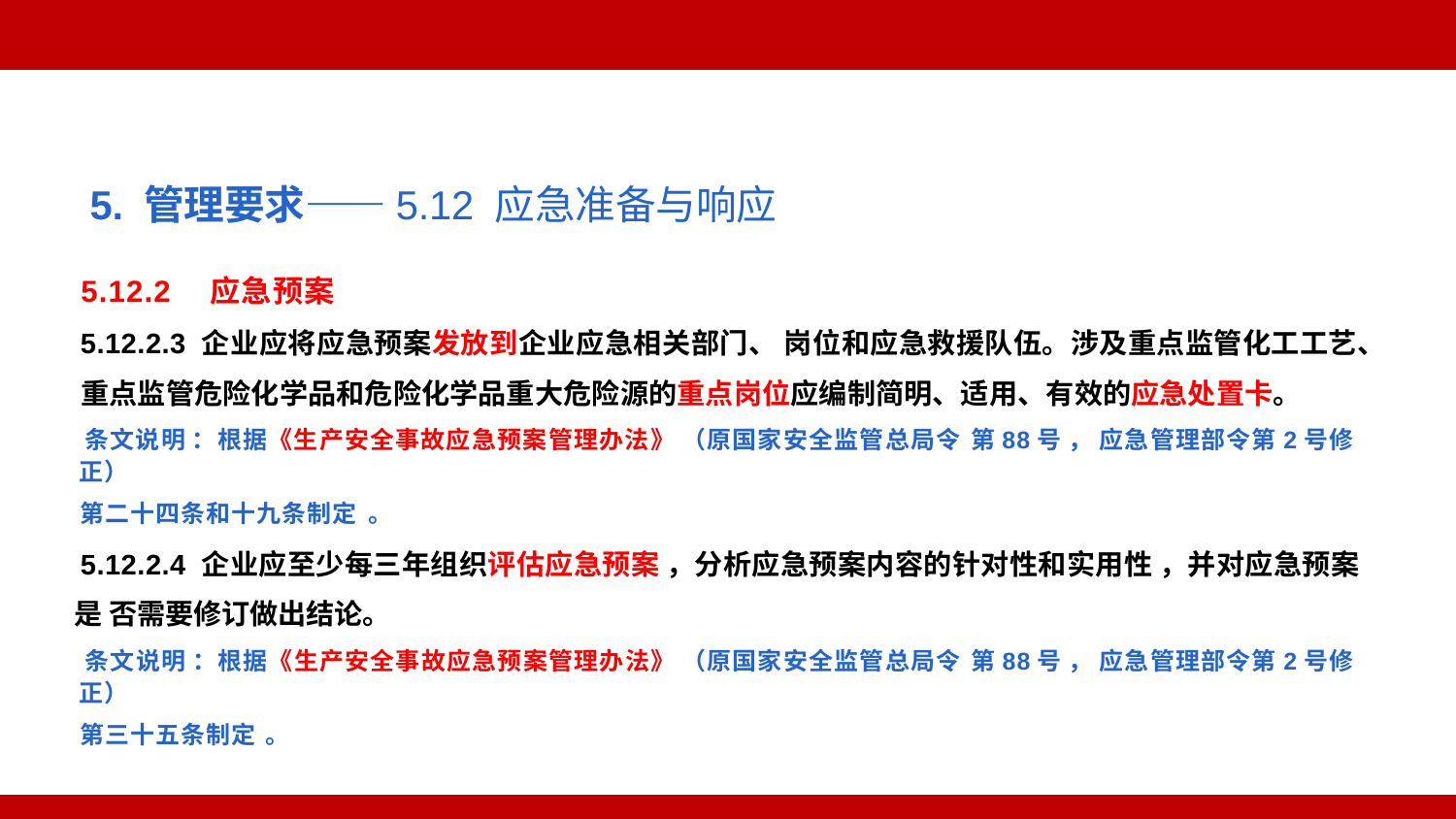

5. 管理要求——5.12 应急准备与响应

5.12.2   应急预案
5.12.2.3 企业应将应急预案发放到企业应急相关部门、 岗位和应急救援队伍。涉及重点监管化工工艺、 重点监管危险化学品和危险化学品重大危险源的重点岗位应编制简明、适用、有效的应急处置卡。
条文说明 ：根据《生产安全事故应急预案管理办法》 （原国家安全监管总局令 第88号 ， 应急管理部令第2号修正）
第二十四条和十九条制定 。
5.12.2.4 企业应至少每三年组织评估应急预案 ，分析应急预案内容的针对性和实用性 ，并对应急预案是 否需要修订做出结论。
条文说明 ：根据《生产安全事故应急预案管理办法》 （原国家安全监管总局令 第88号 ， 应急管理部令第2号修正）

第三十五条制定 。